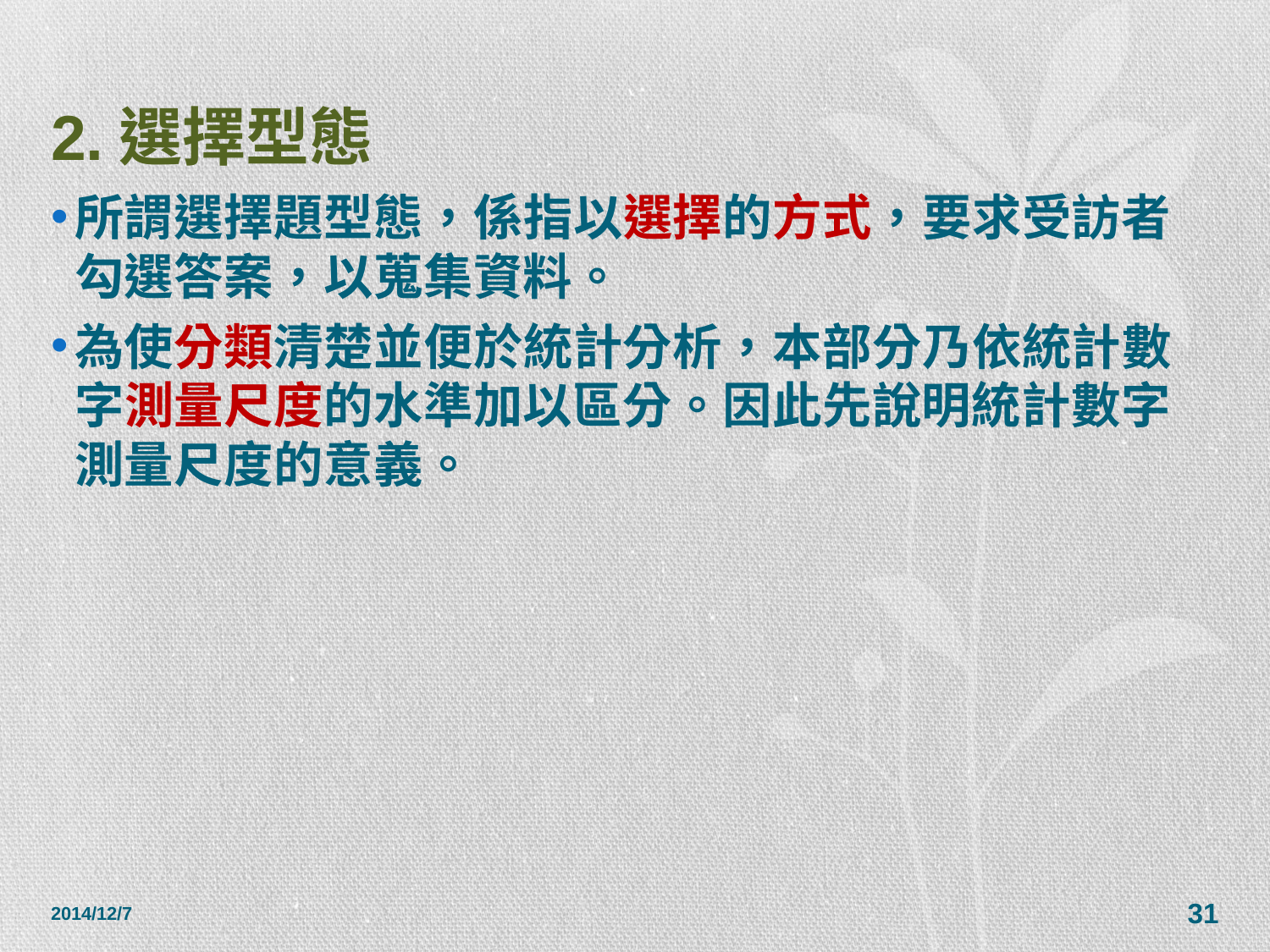

# 2.選擇型態
所謂選擇題型態，係指以選擇的方式，要求受訪者勾選答案，以蒐集資料。
為使分類清楚並便於統計分析，本部分乃依統計數字測量尺度的水準加以區分。因此先說明統計數字測量尺度的意義。
2014/12/7
31